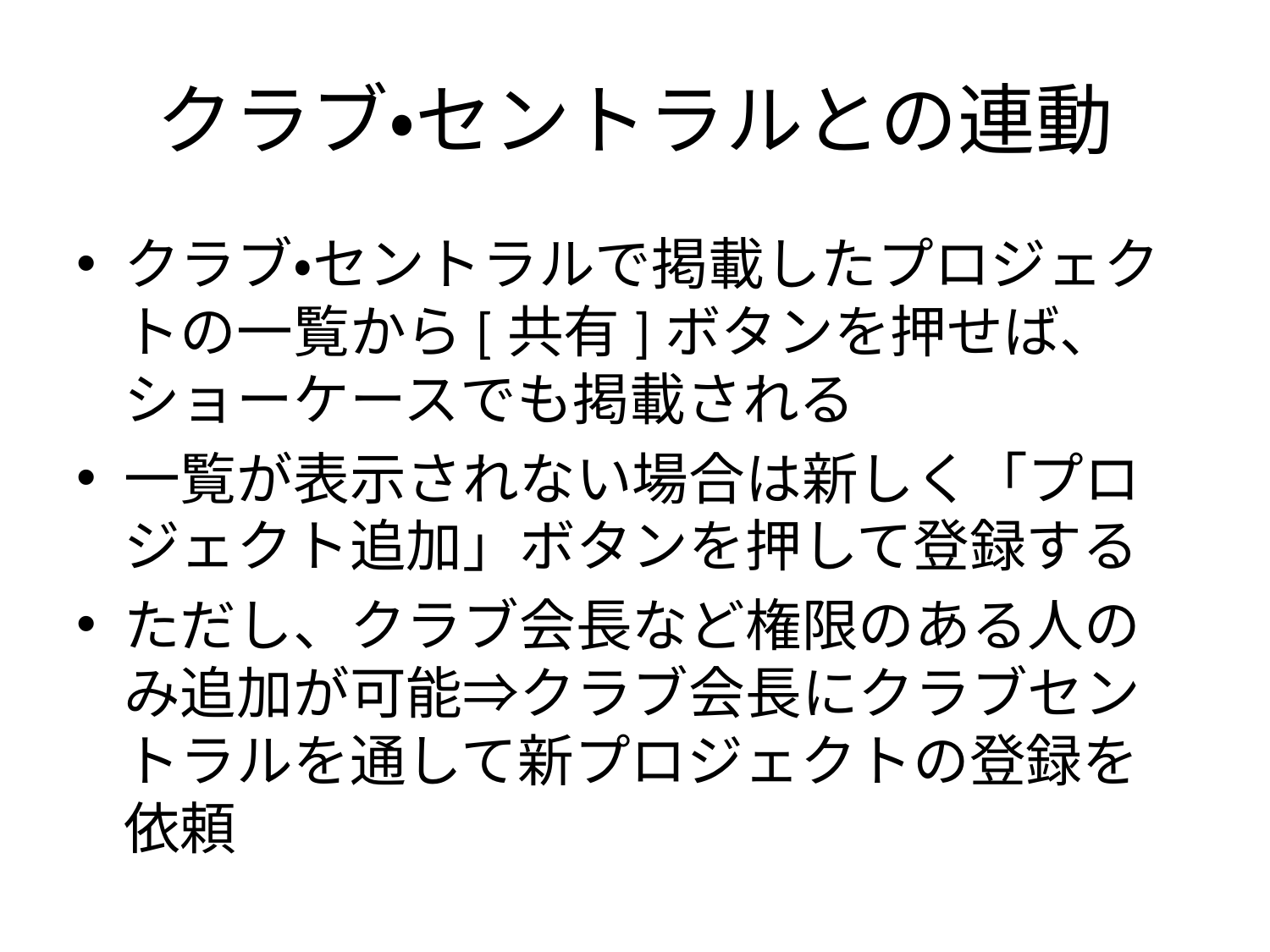

# クラブ・セントラルとの連動
クラブ・セントラルで掲載したプロジェクトの一覧から[共有]ボタンを押せば、ショーケースでも掲載される
一覧が表示されない場合は新しく「プロジェクト追加」ボタンを押して登録する
ただし、クラブ会長など権限のある人のみ追加が可能⇒クラブ会長にクラブセントラルを通して新プロジェクトの登録を依頼